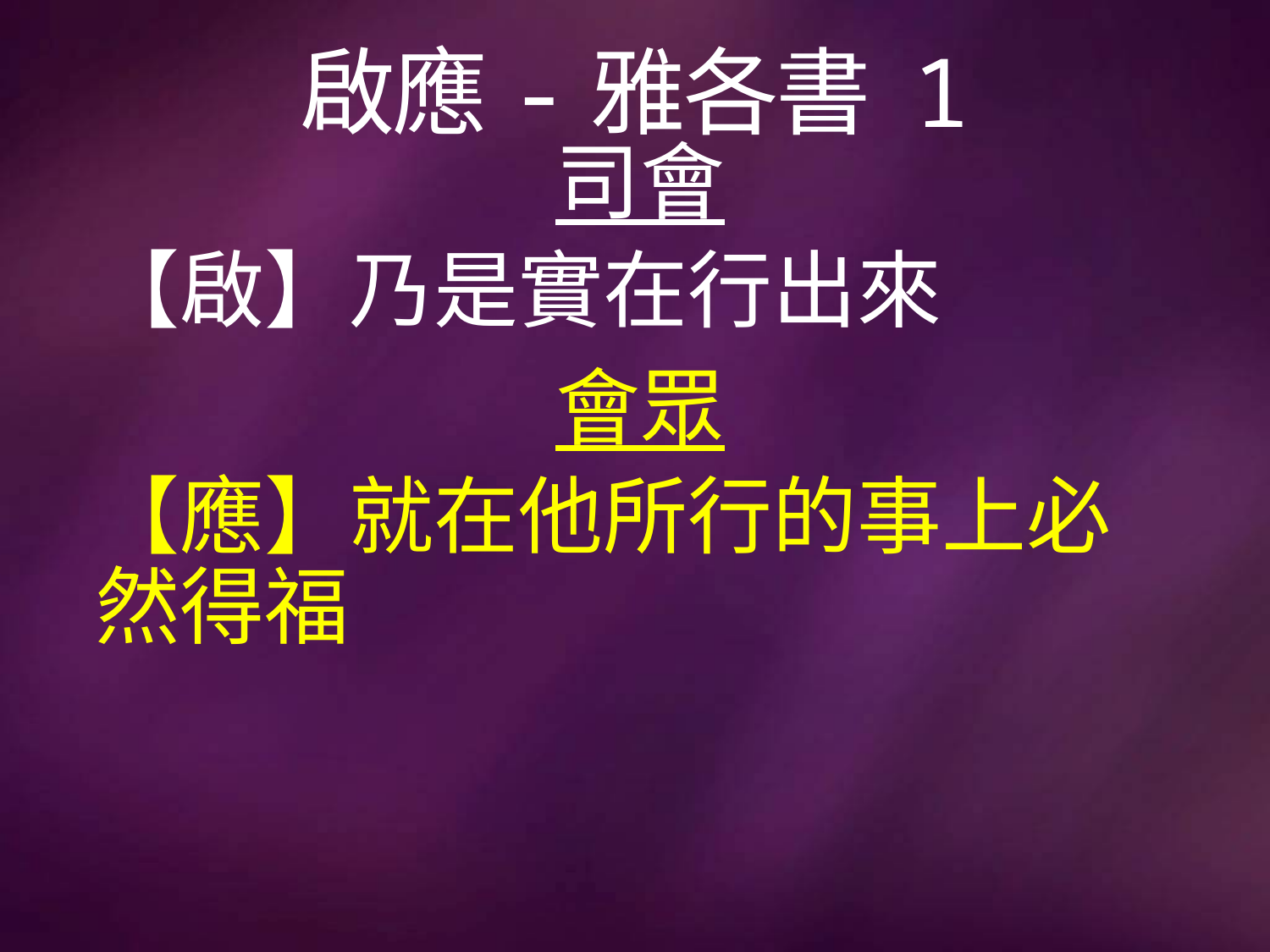

# 啟應-雅各書 1
司會
【啟】乃是實在行出來

會眾
【應】就在他所行的事上必然得福